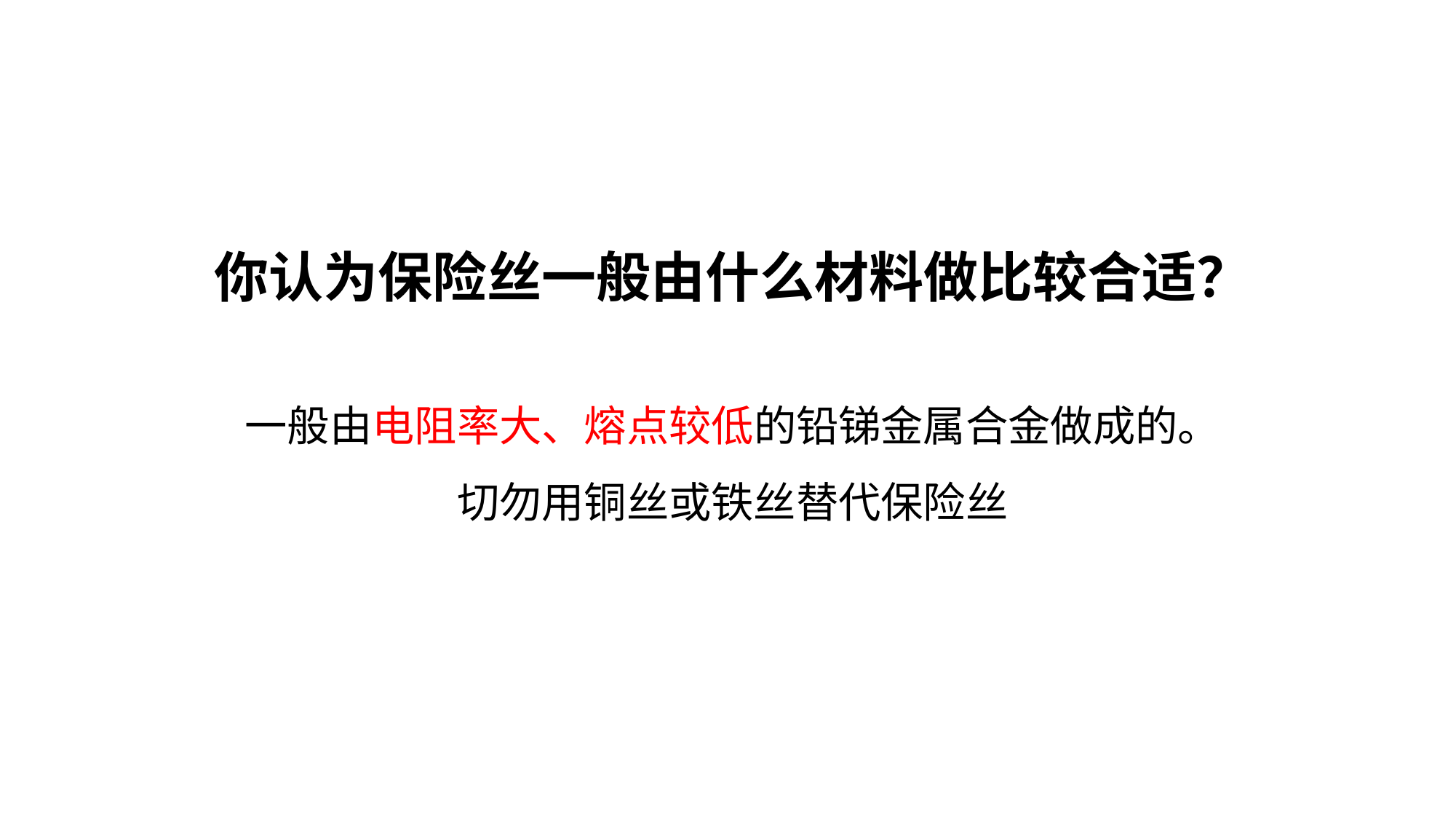

你认为保险丝一般由什么材料做比较合适？

一般由电阻率大、熔点较低的铅锑金属合金做成的。
切勿用铜丝或铁丝替代保险丝